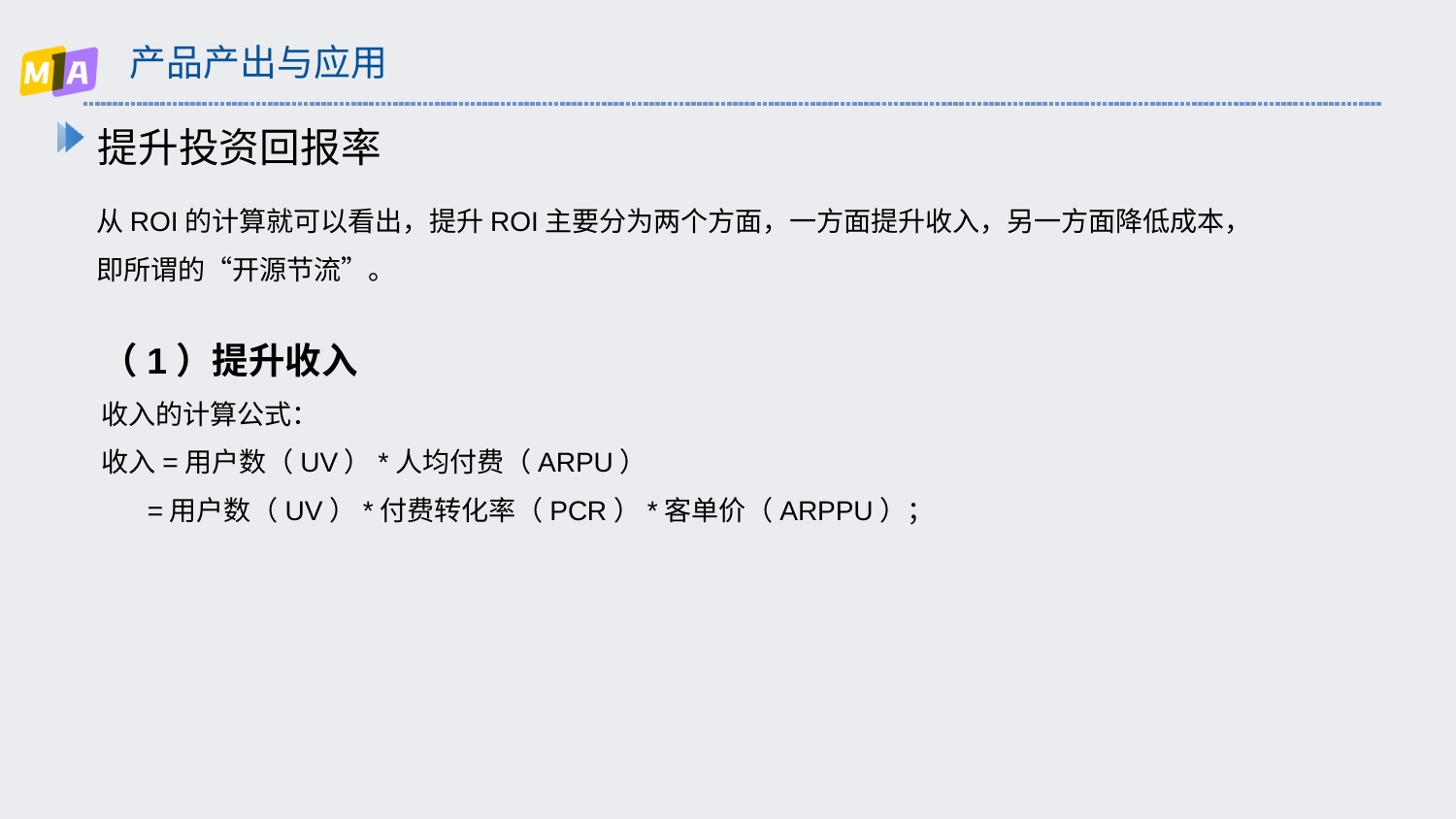

# 产品产出与应用
提升投资回报率
从ROI的计算就可以看出，提升ROI主要分为两个方面，一方面提升收入，另一方面降低成本，
即所谓的“开源节流”。
（1）提升收入
收入的计算公式：
收入=用户数（UV）*人均付费（ARPU）
=用户数（UV）*付费转化率（PCR）*客单价（ARPPU）；